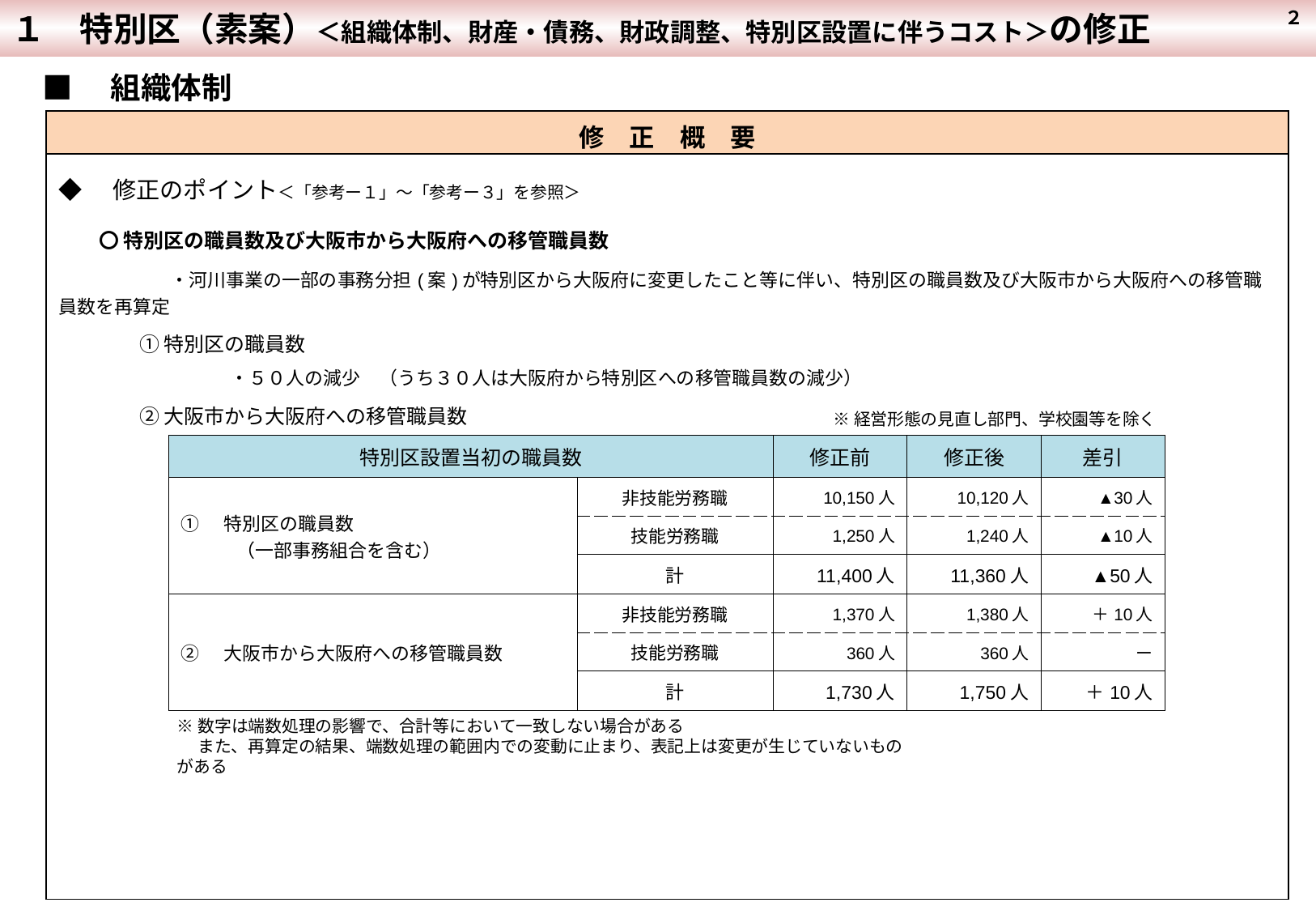

１　特別区（素案）＜組織体制、財産・債務、財政調整、特別区設置に伴うコスト＞の修正
 ２
■　組織体制
| 修　正　概　要 |
| --- |
| ◆　修正のポイント＜「参考ー１」～「参考ー３」を参照＞ 　　〇 特別区の職員数及び大阪市から大阪府への移管職員数 　　　　　　・河川事業の一部の事務分担(案)が特別区から大阪府に変更したこと等に伴い、特別区の職員数及び大阪市から大阪府への移管職員数を再算定 　　　　① 特別区の職員数 　　　　　　　　　 ・５０人の減少　（うち３０人は大阪府から特別区への移管職員数の減少） 　　　　② 大阪市から大阪府への移管職員数 　　　　　 　　　　・１０人の増加 　　 　　 　　※　水道事業及び工業用水道事業、弘済院事業については、経営形態の見直しに伴い職員数が変動する可能性があるため、 　　　　特別区設置時において見直しを反映した職員数を、事務分担（案）に応じ、水道事業及び工業用水道事業は大阪府に、 　　　　弘済院事業は特別区にそれぞれ移管 |
※経営形態の見直し部門、学校園等を除く
| 特別区設置当初の職員数 |  | 修正前 | 修正後 | 差引 |
| --- | --- | --- | --- | --- |
| ①　特別区の職員数 　　　（一部事務組合を含む） | 非技能労務職 | 10,150人 | 10,120人 | ▲30人 |
|  | 技能労務職 | 1,250人 | 1,240人 | ▲10人 |
|  | 計 | 11,400人 | 11,360人 | ▲50人 |
| ②　大阪市から大阪府への移管職員数 | 非技能労務職 | 1,370人 | 1,380人 | ＋10人 |
|  | 技能労務職 | 360人 | 360人 | ー |
|  | 計 | 1,730人 | 1,750人 | ＋10人 |
※数字は端数処理の影響で、合計等において一致しない場合がある
　 また、再算定の結果、端数処理の範囲内での変動に止まり、表記上は変更が生じていないものがある